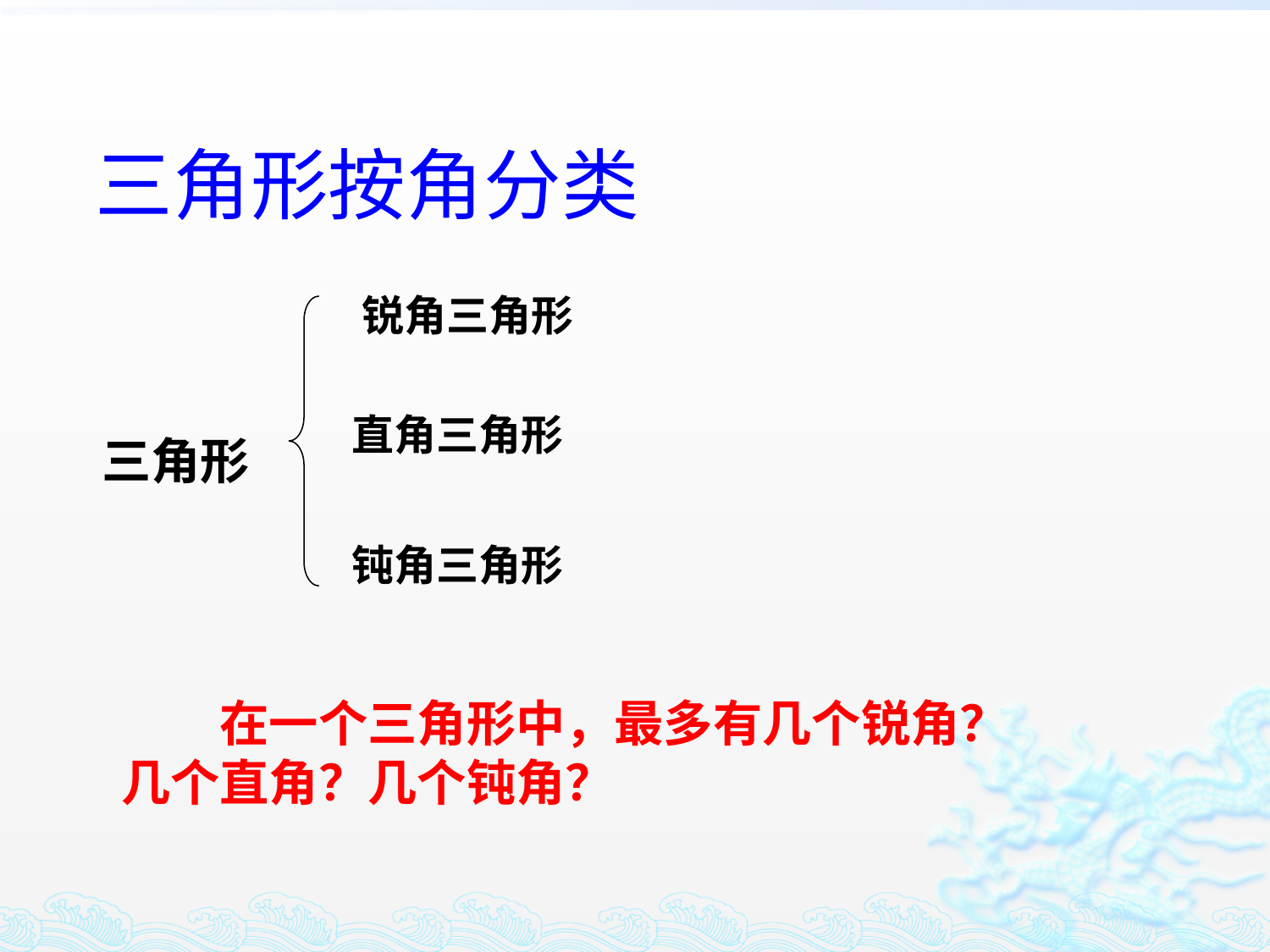

# 三角形按角分类
锐角三角形

直角三角形
三角形
钝角三角形
　　在一个三角形中，最多有几个锐角？几个直角？几个钝角？